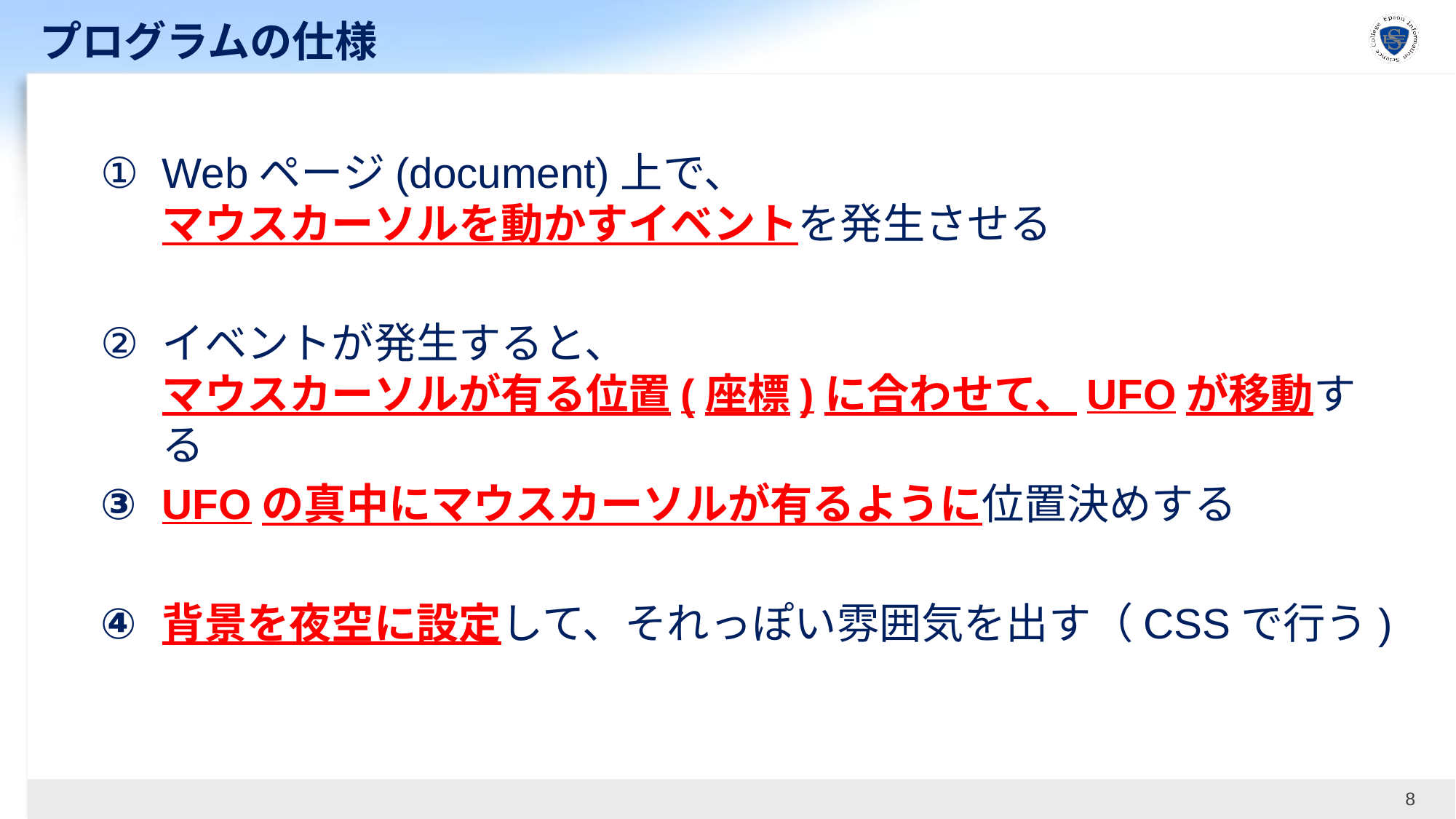

# プログラムの仕様
Webページ(document)上で、
マウスカーソルを動かすイベントを発生させる

イベントが発生すると、
マウスカーソルが有る位置(座標)に合わせて、UFOが移動する
UFOの真中にマウスカーソルが有るように位置決めする

背景を夜空に設定して、それっぽい雰囲気を出す（CSSで行う)